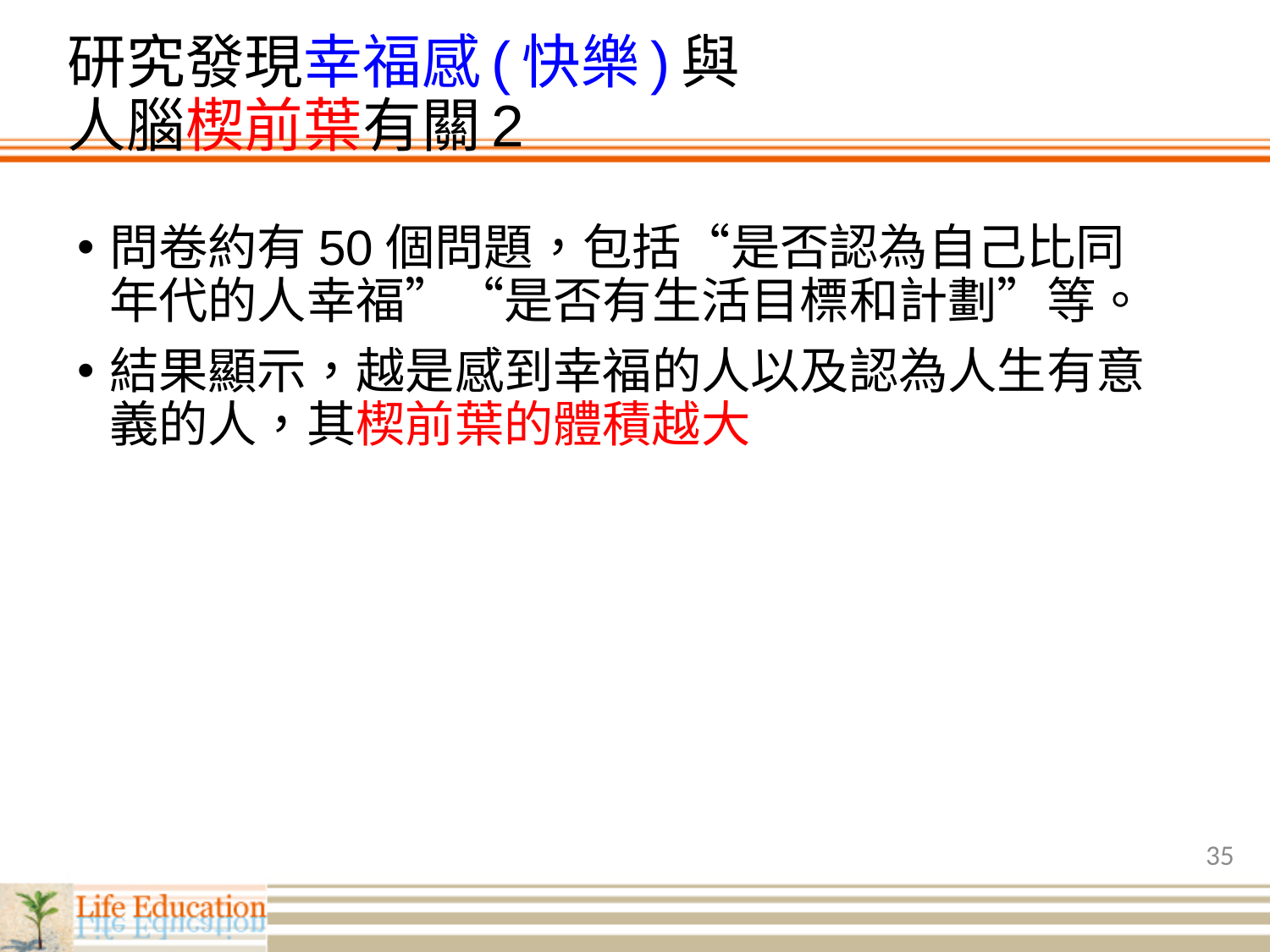

# 研究發現幸福感(快樂)與 人腦楔前葉有關2
問卷約有50個問題，包括“是否認為自己比同年代的人幸福”“是否有生活目標和計劃”等。
結果顯示，越是感到幸福的人以及認為人生有意義的人，其楔前葉的體積越大
35